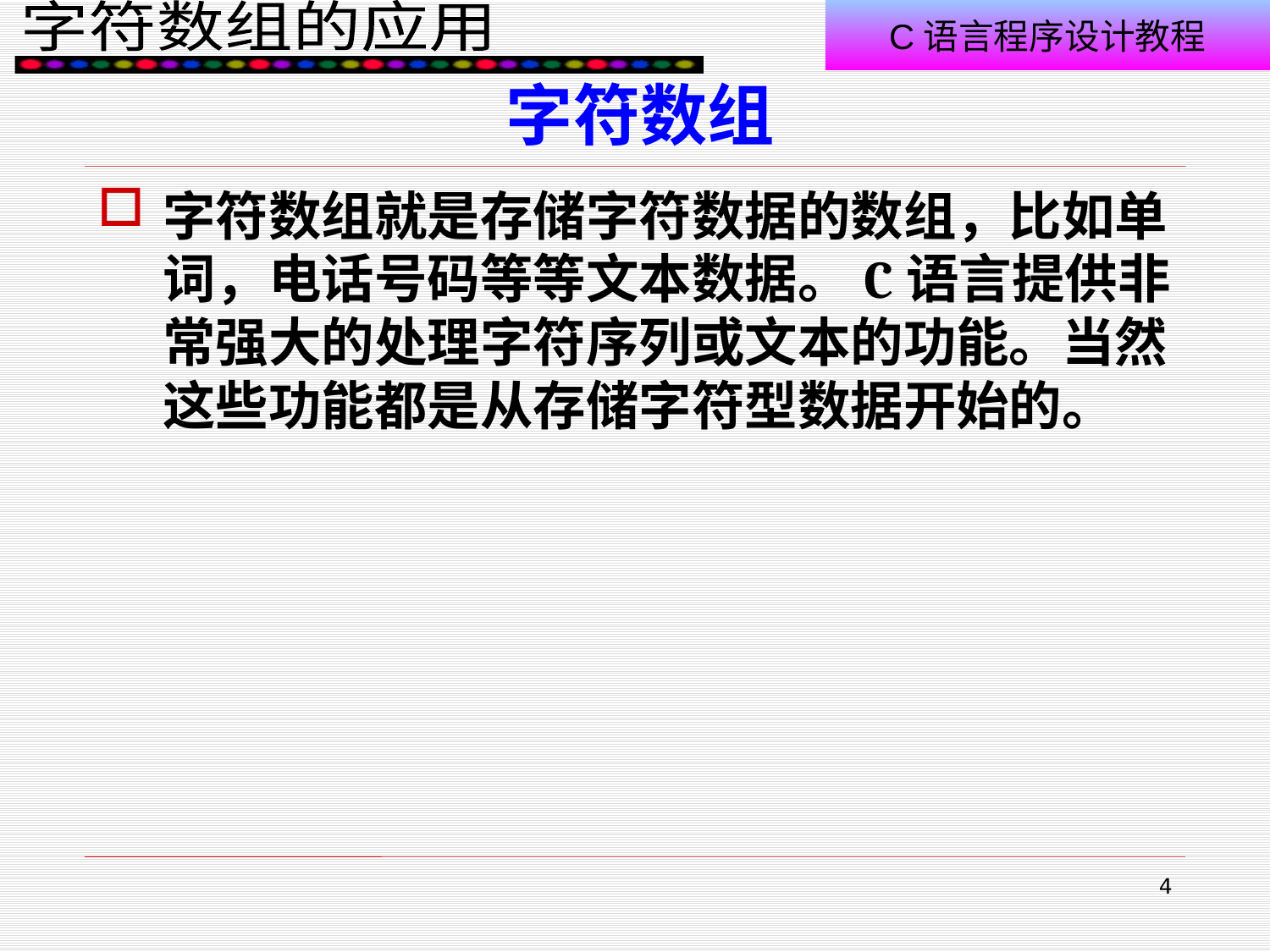

# 字符数组
字符数组就是存储字符数据的数组，比如单词，电话号码等等文本数据。C语言提供非常强大的处理字符序列或文本的功能。当然这些功能都是从存储字符型数据开始的。
4